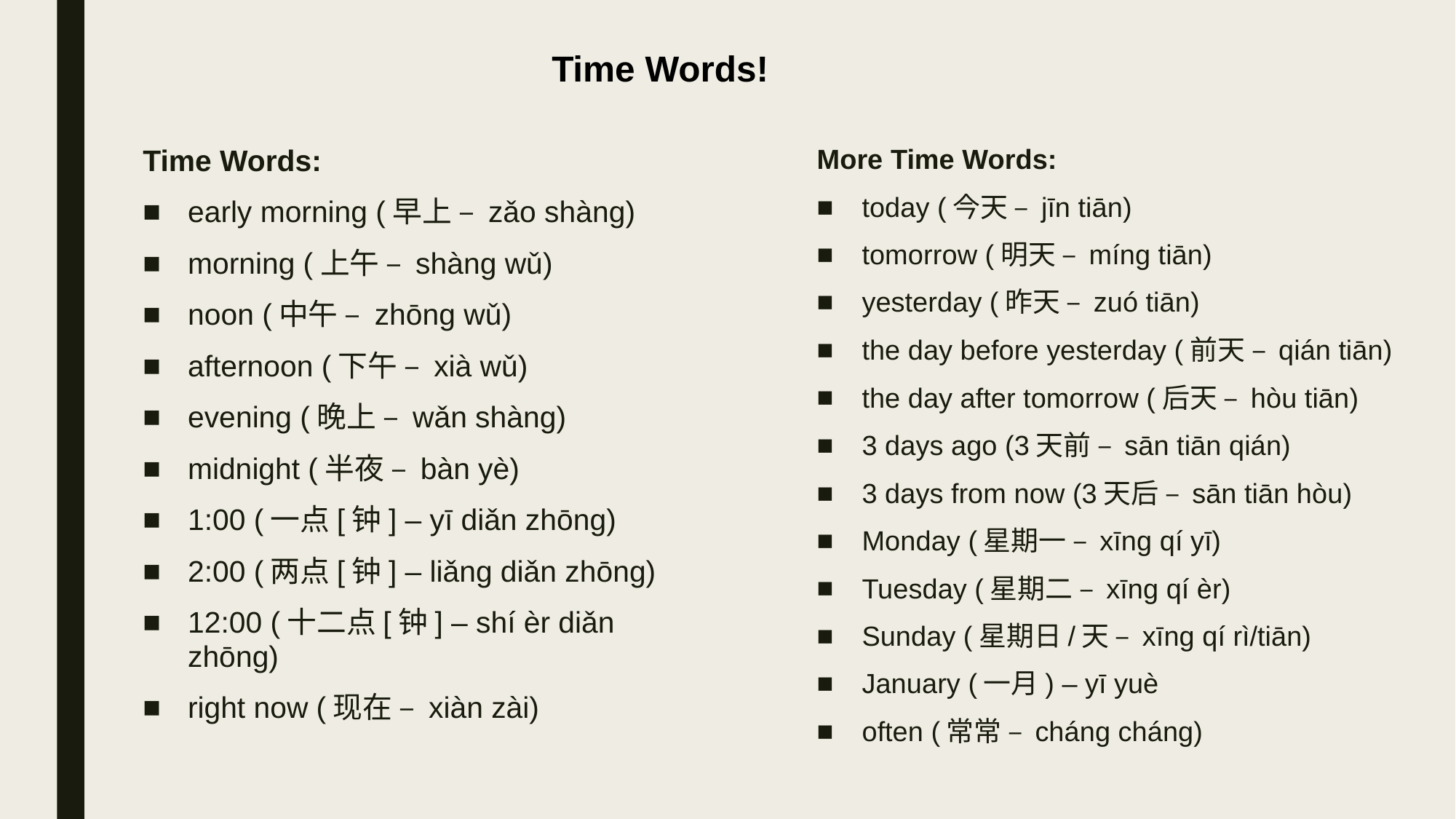

# Time Words!
More Time Words:
today (今天 – jīn tiān)
tomorrow (明天 – míng tiān)
yesterday (昨天 – zuó tiān)
the day before yesterday (前天 – qián tiān)
the day after tomorrow (后天 – hòu tiān)
3 days ago (3天前 – sān tiān qián)
3 days from now (3天后 – sān tiān hòu)
Monday (星期一 – xīng qí yī)
Tuesday (星期二 – xīng qí èr)
Sunday (星期日/天 – xīng qí rì/tiān)
January (一月) – yī yuè
often (常常 – cháng cháng)

Time Words:
early morning (早上 – zǎo shàng)
morning (上午 – shàng wǔ)
noon (中午 – zhōng wǔ)
afternoon (下午 – xià wǔ)
evening (晚上 – wǎn shàng)
midnight (半夜 – bàn yè)
1:00 (一点[钟] – yī diǎn zhōng)
2:00 (两点[钟] – liǎng diǎn zhōng)
12:00 (十二点[钟] – shí èr diǎn zhōng)
right now (现在 – xiàn zài)